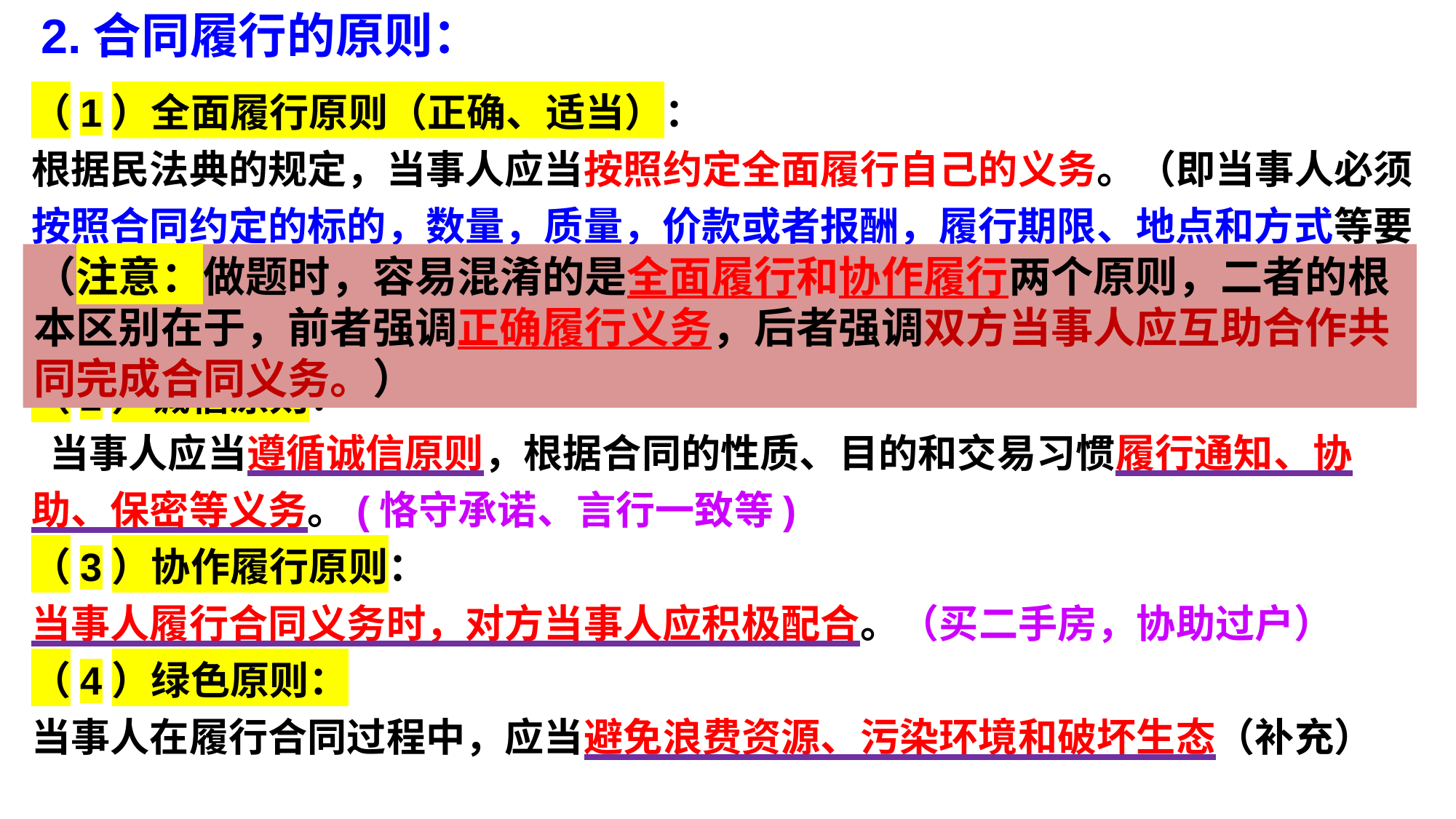

2.合同履行的原则：
（1）全面履行原则（正确、适当）：
根据民法典的规定，当事人应当按照约定全面履行自己的义务。（即当事人必须按照合同约定的标的，数量，质量，价款或者报酬，履行期限、地点和方式等要求，正确履行自己的合同义务。）（装修时严格使用合同约定的建材品牌；按时按期支付工程费）
（2）诚信原则：
 当事人应当遵循诚信原则，根据合同的性质、目的和交易习惯履行通知、协助、保密等义务。(恪守承诺、言行一致等)
（3）协作履行原则：
当事人履行合同义务时，对方当事人应积极配合。（买二手房，协助过户）
（4）绿色原则：
当事人在履行合同过程中，应当避免浪费资源、污染环境和破坏生态（补充）

（注意：做题时，容易混淆的是全面履行和协作履行两个原则，二者的根本区别在于，前者强调正确履行义务，后者强调双方当事人应互助合作共同完成合同义务。）